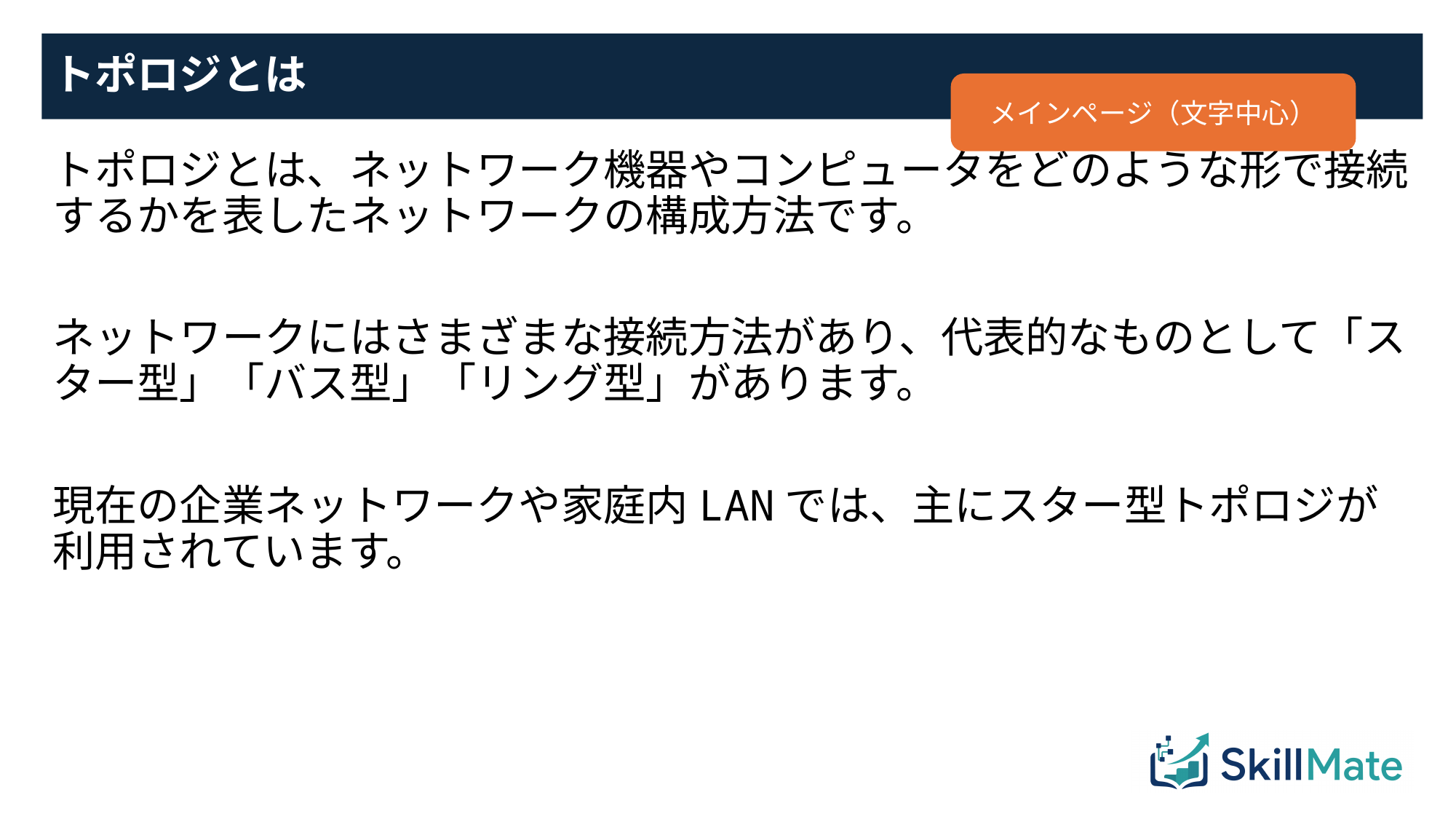

# トポロジとは
メインページ（文字中心）
トポロジとは、ネットワーク機器やコンピュータをどのような形で接続するかを表したネットワークの構成方法です。

ネットワークにはさまざまな接続方法があり、代表的なものとして「スター型」「バス型」「リング型」があります。

現在の企業ネットワークや家庭内LANでは、主にスター型トポロジが利用されています。